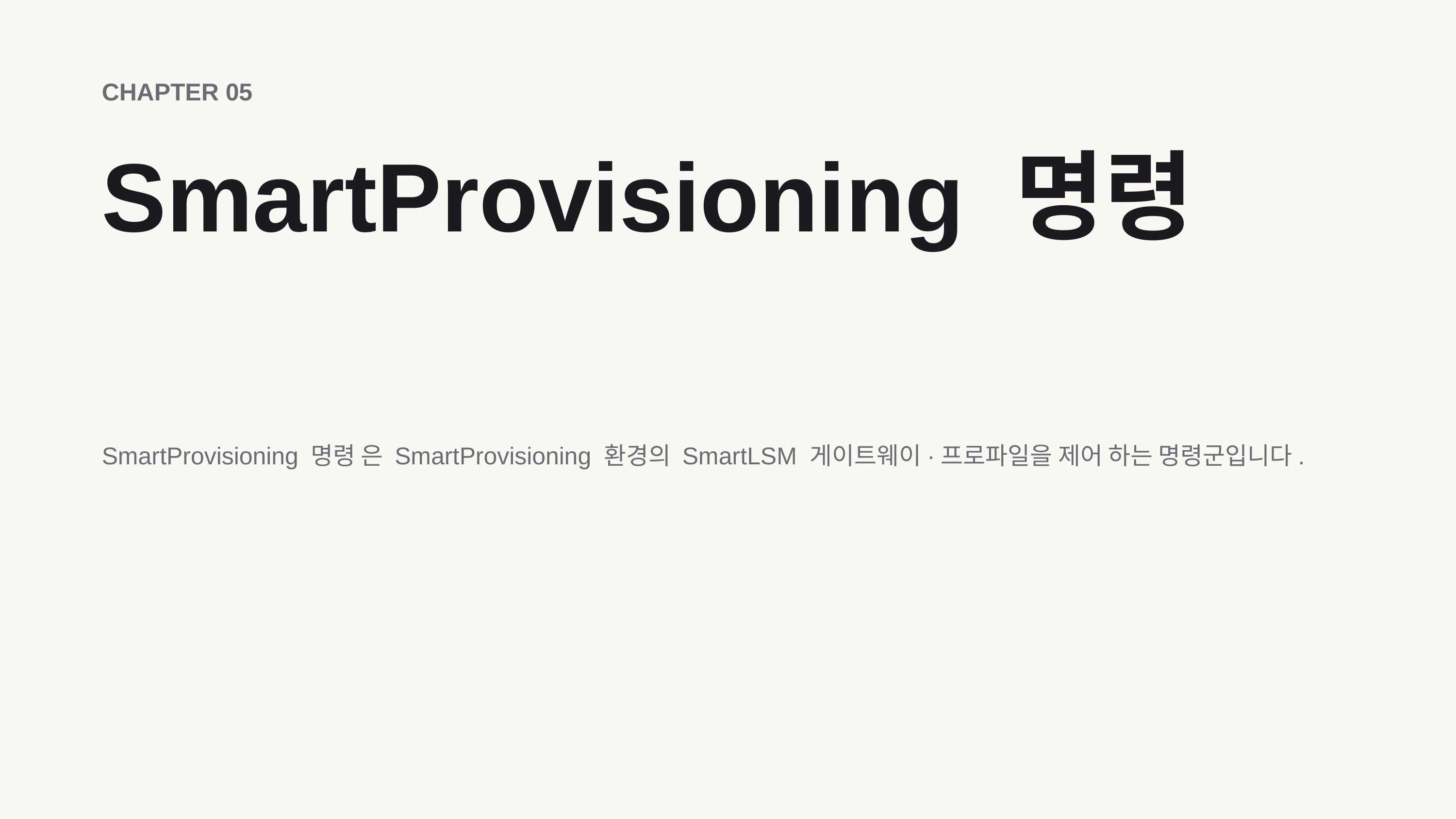

CHAPTER 05
SmartProvisioning 명령
SmartProvisioning 명령 은 SmartProvisioning 환경의 SmartLSM 게이트웨이·프로파일을 제어 하는 명령군입니다.